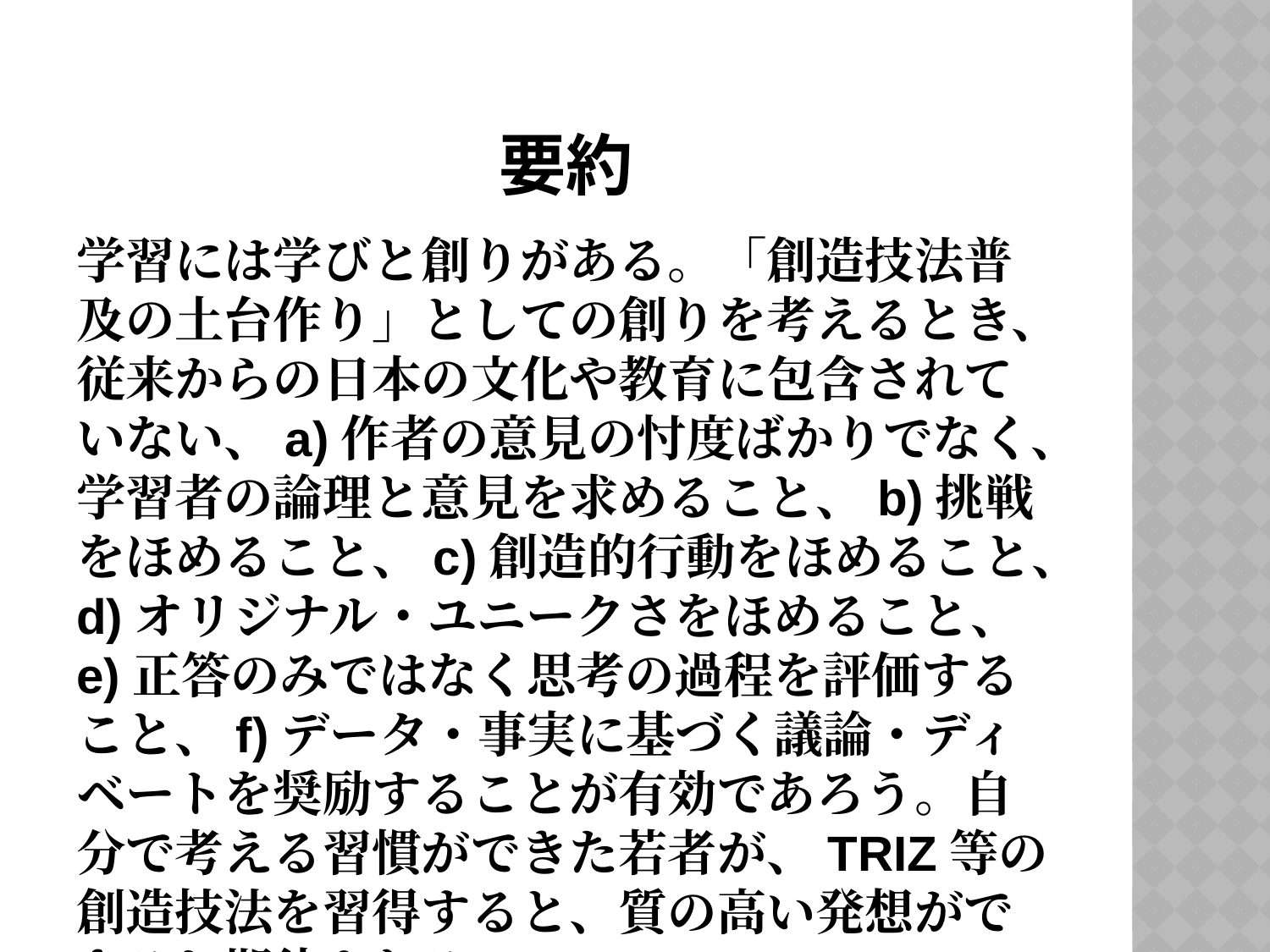

# 要約
学習には学びと創りがある。「創造技法普及の土台作り」としての創りを考えるとき、従来からの日本の文化や教育に包含されていない、a)作者の意見の忖度ばかりでなく、学習者の論理と意見を求めること、b)挑戦をほめること、c)創造的行動をほめること、d)オリジナル・ユニークさをほめること、e)正答のみではなく思考の過程を評価すること、f)データ・事実に基づく議論・ディベートを奨励することが有効であろう。自分で考える習慣ができた若者が、TRIZ等の創造技法を習得すると、質の高い発想ができると期待される。